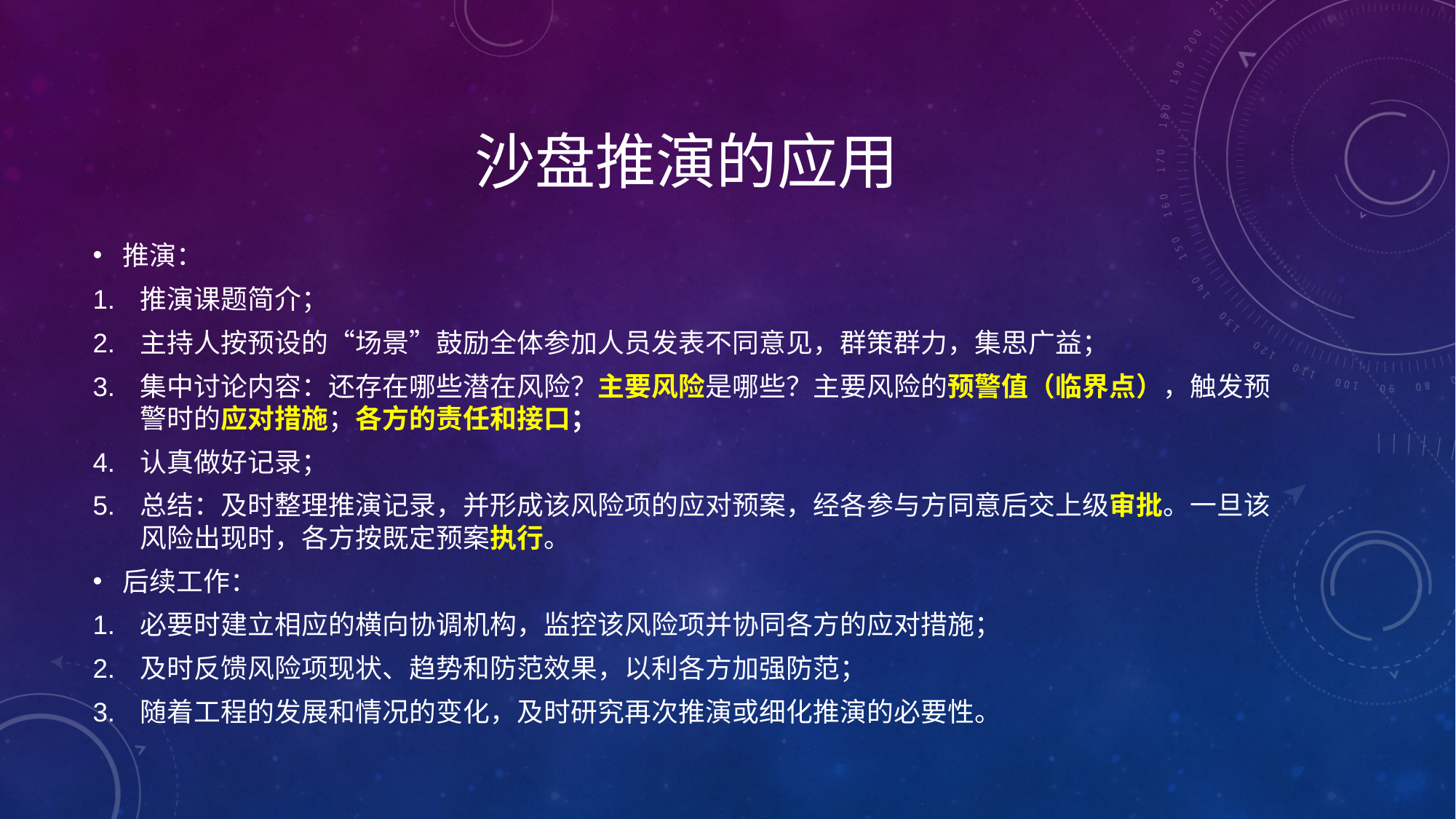

# 沙盘推演的应用
推演：
推演课题简介；
主持人按预设的“场景”鼓励全体参加人员发表不同意见，群策群力，集思广益；
集中讨论内容：还存在哪些潜在风险？主要风险是哪些？主要风险的预警值（临界点），触发预警时的应对措施；各方的责任和接口；
认真做好记录；
总结：及时整理推演记录，并形成该风险项的应对预案，经各参与方同意后交上级审批。一旦该风险出现时，各方按既定预案执行。
后续工作：
必要时建立相应的横向协调机构，监控该风险项并协同各方的应对措施；
及时反馈风险项现状、趋势和防范效果，以利各方加强防范；
随着工程的发展和情况的变化，及时研究再次推演或细化推演的必要性。